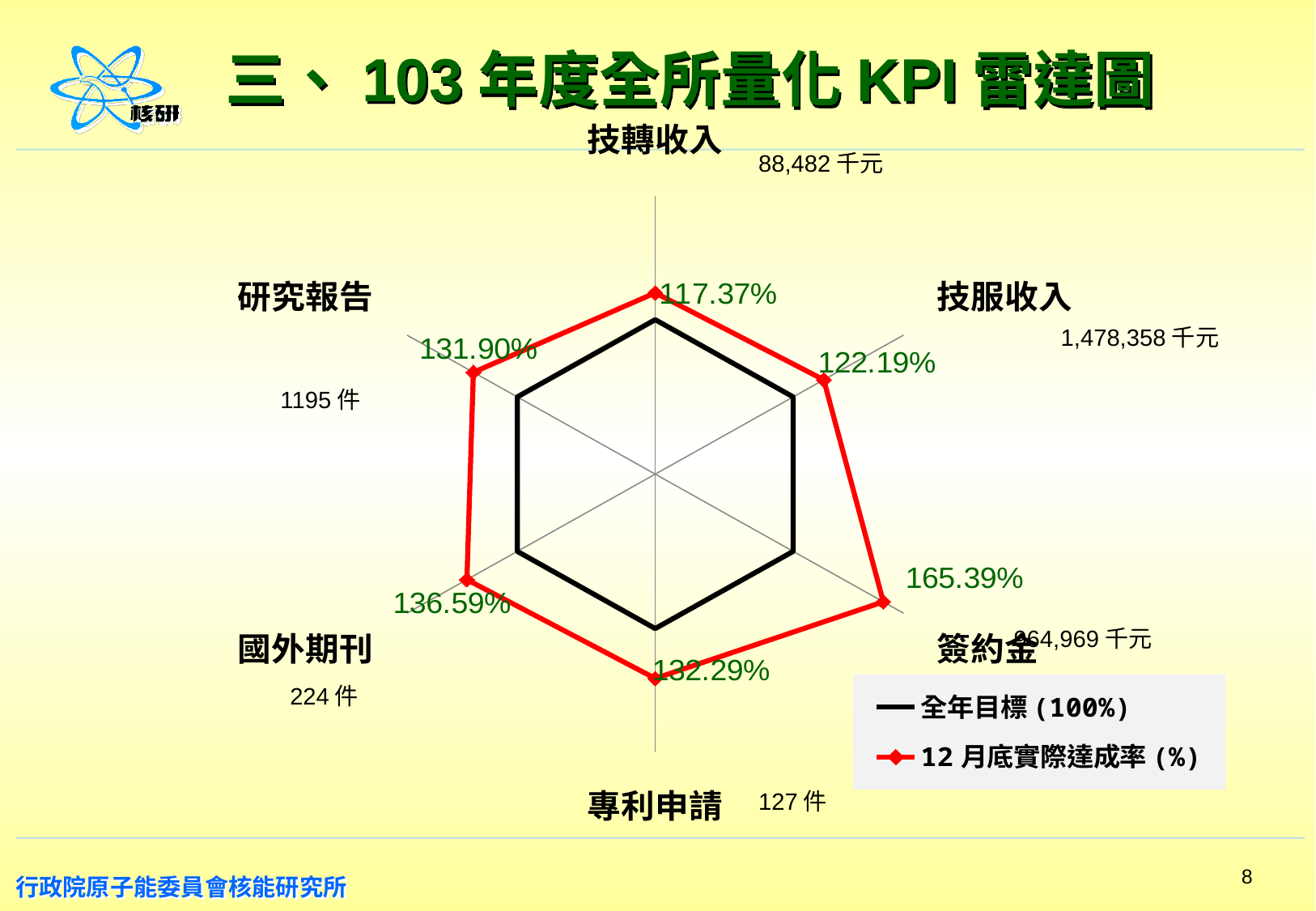

三、103年度全所量化KPI雷達圖

[unsupported chart]

88,482千元
1,478,358千元
1195件
964,969千元
224件
127件
8